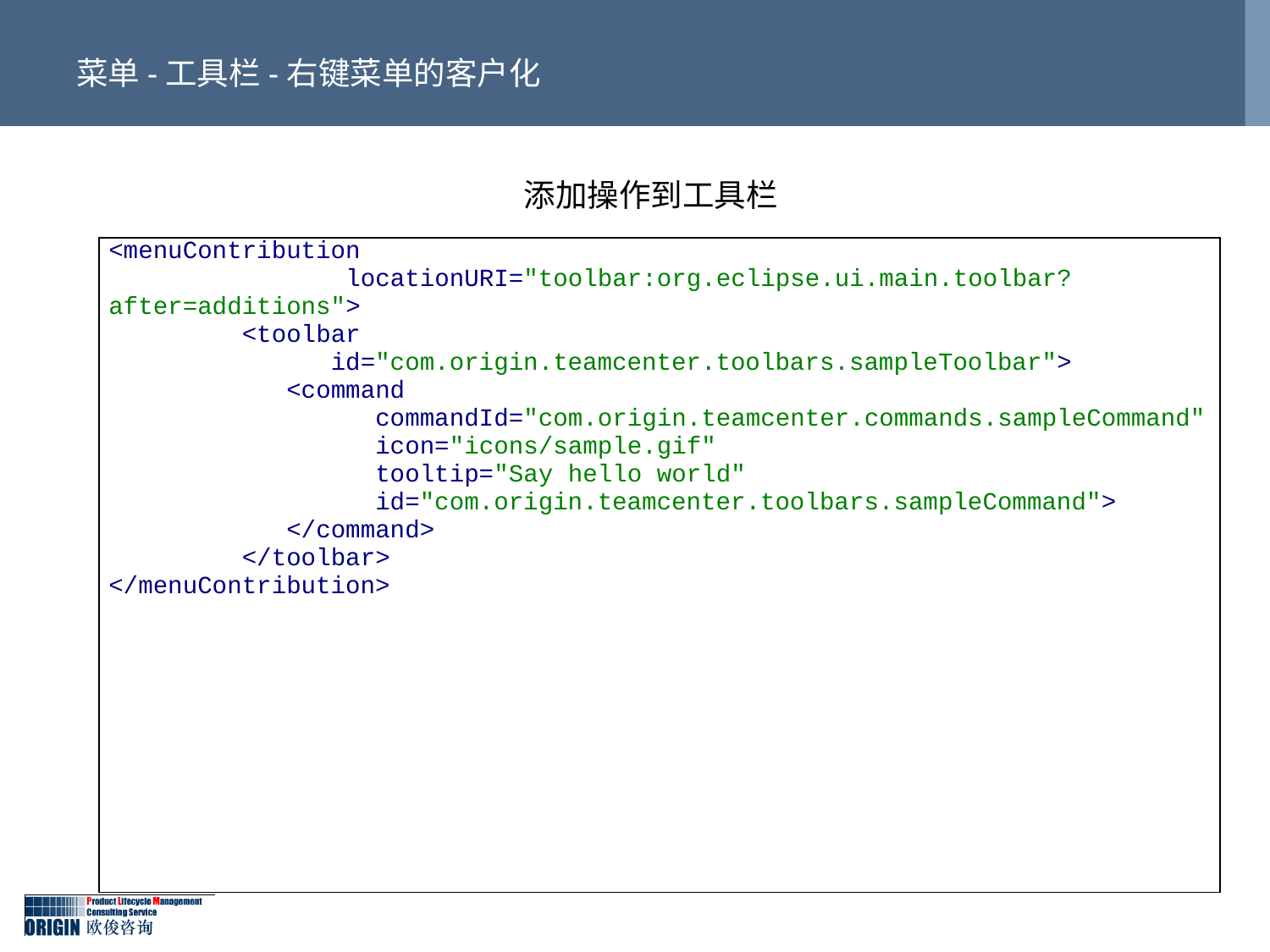

# 菜单-工具栏-右键菜单的客户化
添加操作到工具栏

| <menuContribution locationURI="toolbar:org.eclipse.ui.main.toolbar?after=additions"> <toolbar id="com.origin.teamcenter.toolbars.sampleToolbar"> <command commandId="com.origin.teamcenter.commands.sampleCommand" icon="icons/sample.gif" tooltip="Say hello world" id="com.origin.teamcenter.toolbars.sampleCommand"> </command> </toolbar> </menuContribution> |
| --- |